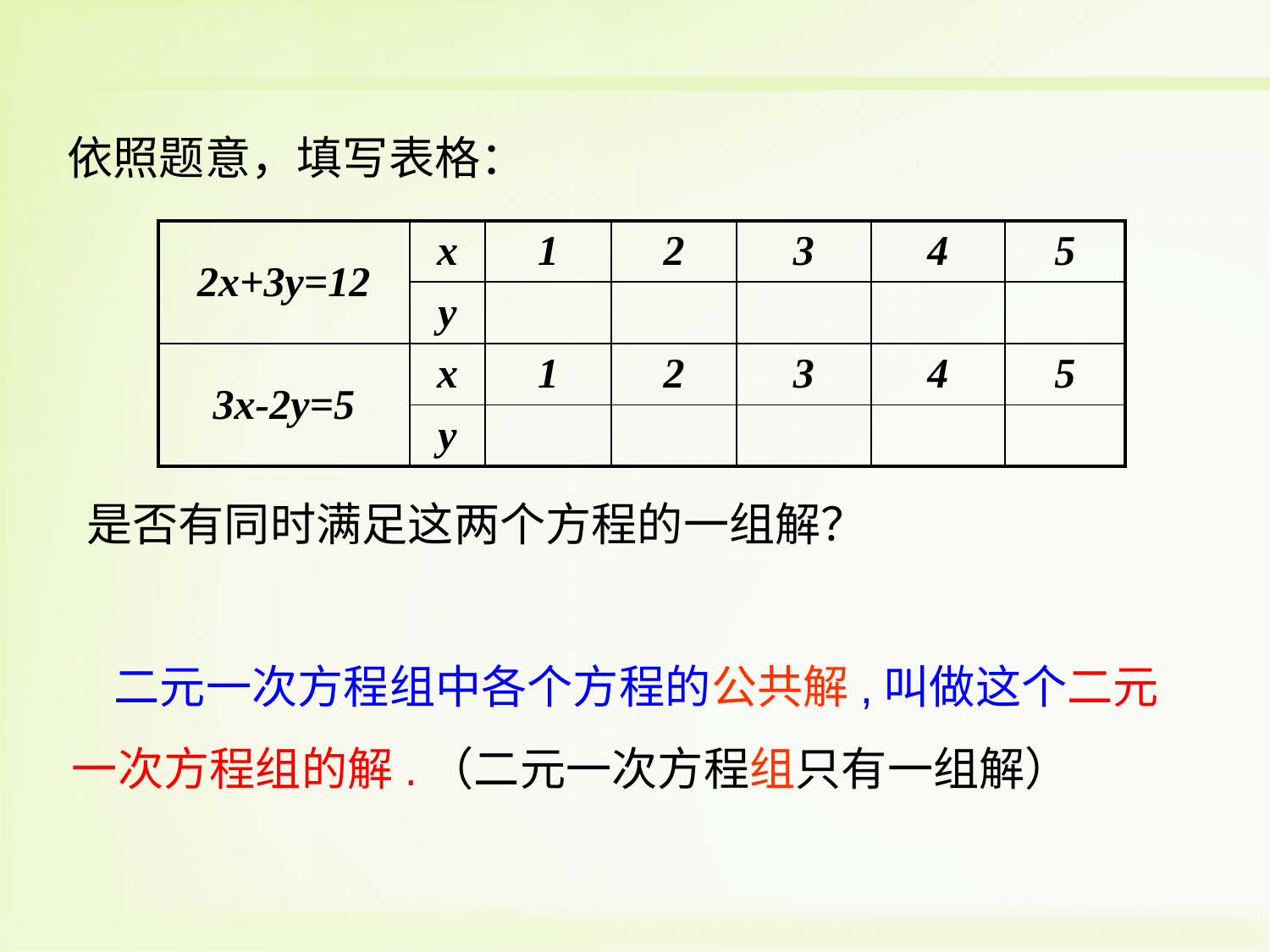

依照题意，填写表格：
| 2x+3y=12 | x | 1 | 2 | 3 | 4 | 5 |
| --- | --- | --- | --- | --- | --- | --- |
|  | y |  |  |  |  |  |
| 3x-2y=5 | x | 1 | 2 | 3 | 4 | 5 |
|  | y |  |  |  |  |  |
是否有同时满足这两个方程的一组解？
   二元一次方程组中各个方程的公共解,叫做这个二元一次方程组的解.（二元一次方程组只有一组解）